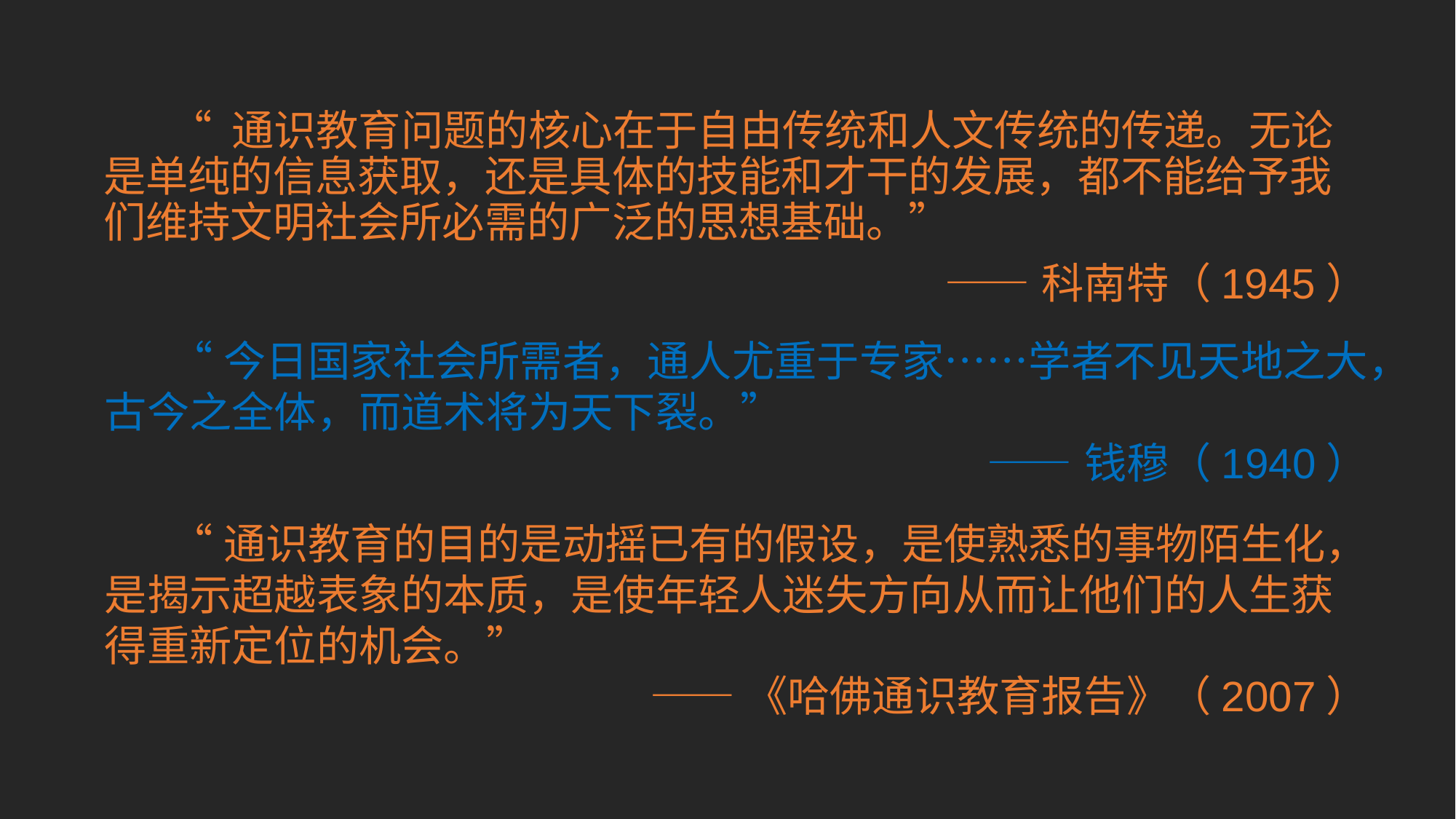

“ 通识教育问题的核心在于自由传统和人文传统的传递。无论是单纯的信息获取，还是具体的技能和才干的发展，都不能给予我们维持文明社会所必需的广泛的思想基础。”
                                                                   ——科南特（1945）
       “今日国家社会所需者，通人尤重于专家……学者不见天地之大，古今之全体，而道术将为天下裂。”
                                                                      ——钱穆（1940）
       “通识教育的目的是动摇已有的假设，是使熟悉的事物陌生化，是揭示超越表象的本质，是使年轻人迷失方向从而让他们的人生获得重新定位的机会。”
                                         ——《哈佛通识教育报告》（2007）